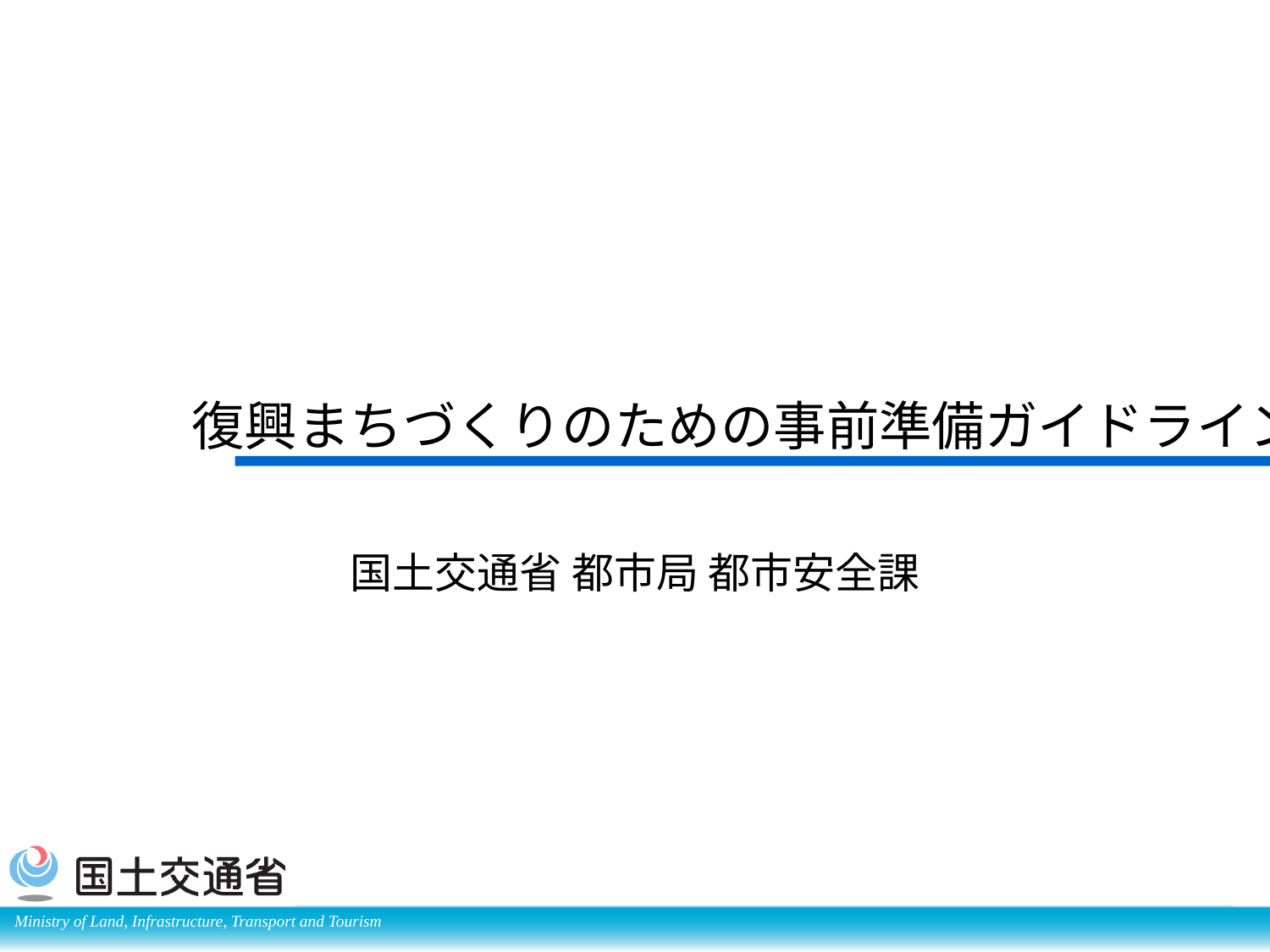

# 復興まちづくりのための事前準備ガイドライン
国土交通省 都市局 都市安全課